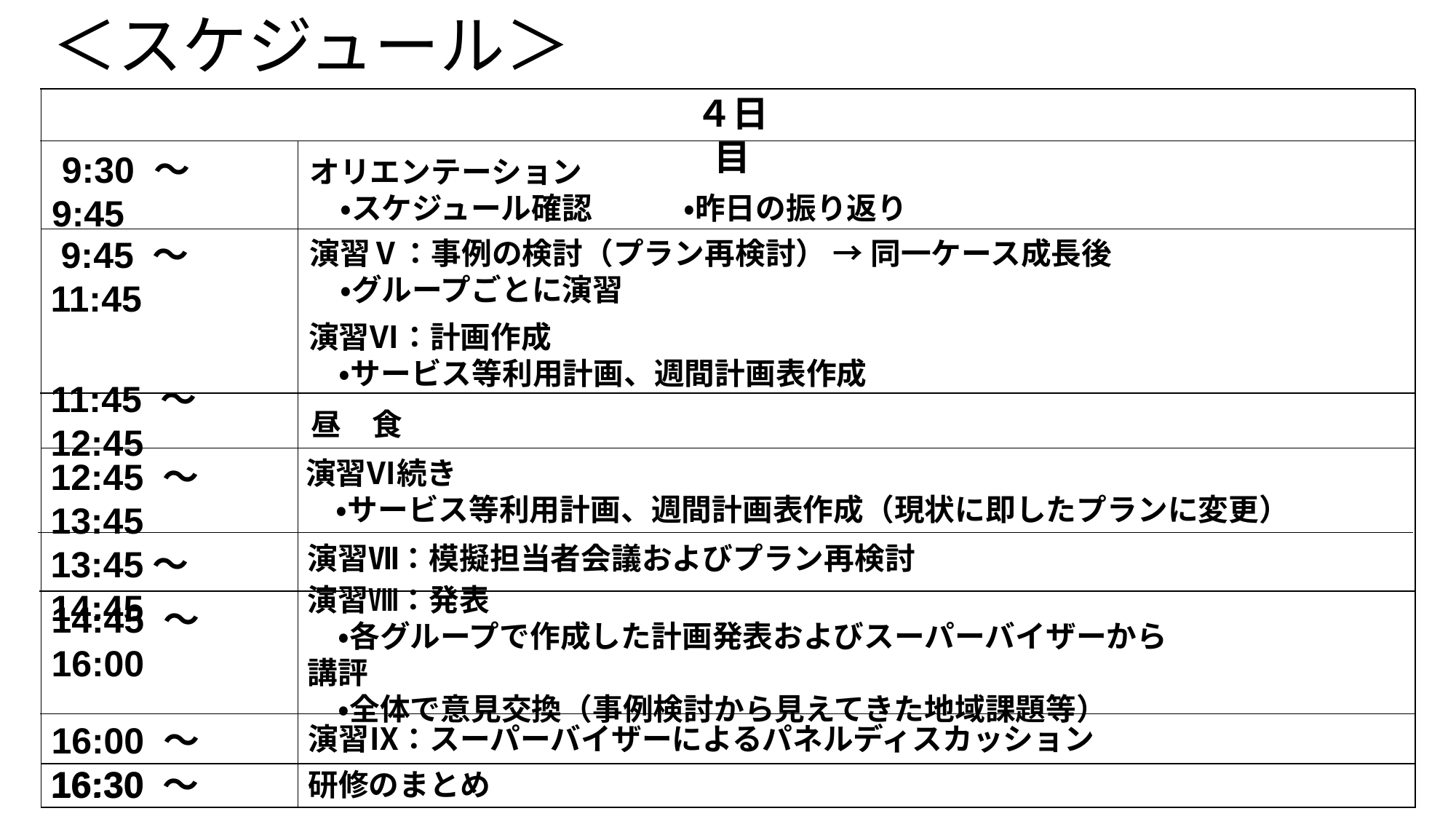

# ＜スケジュール＞
４日目
 9:30 ～  9:45
オリエンテーション
　・スケジュール確認　　　・昨日の振り返り
 9:45 ～ 11:45
演習Ⅴ：事例の検討（プラン再検討） → 同一ケース成長後
　・グループごとに演習
演習Ⅵ：計画作成
　・サービス等利用計画、週間計画表作成
11:45 ～12:45
昼　食
演習Ⅵ続き
　・サービス等利用計画、週間計画表作成（現状に即したプランに変更）
12:45 ～13:45
演習Ⅶ：模擬担当者会議およびプラン再検討

13:45～14:45
14:45 ～16:00
演習Ⅷ：発表
　・各グループで作成した計画発表およびスーパーバイザーから講評
　・全体で意見交換（事例検討から見えてきた地域課題等）
16:00 ～16:30
演習Ⅸ：スーパーバイザーによるパネルディスカッション
16:30 ～
研修のまとめ